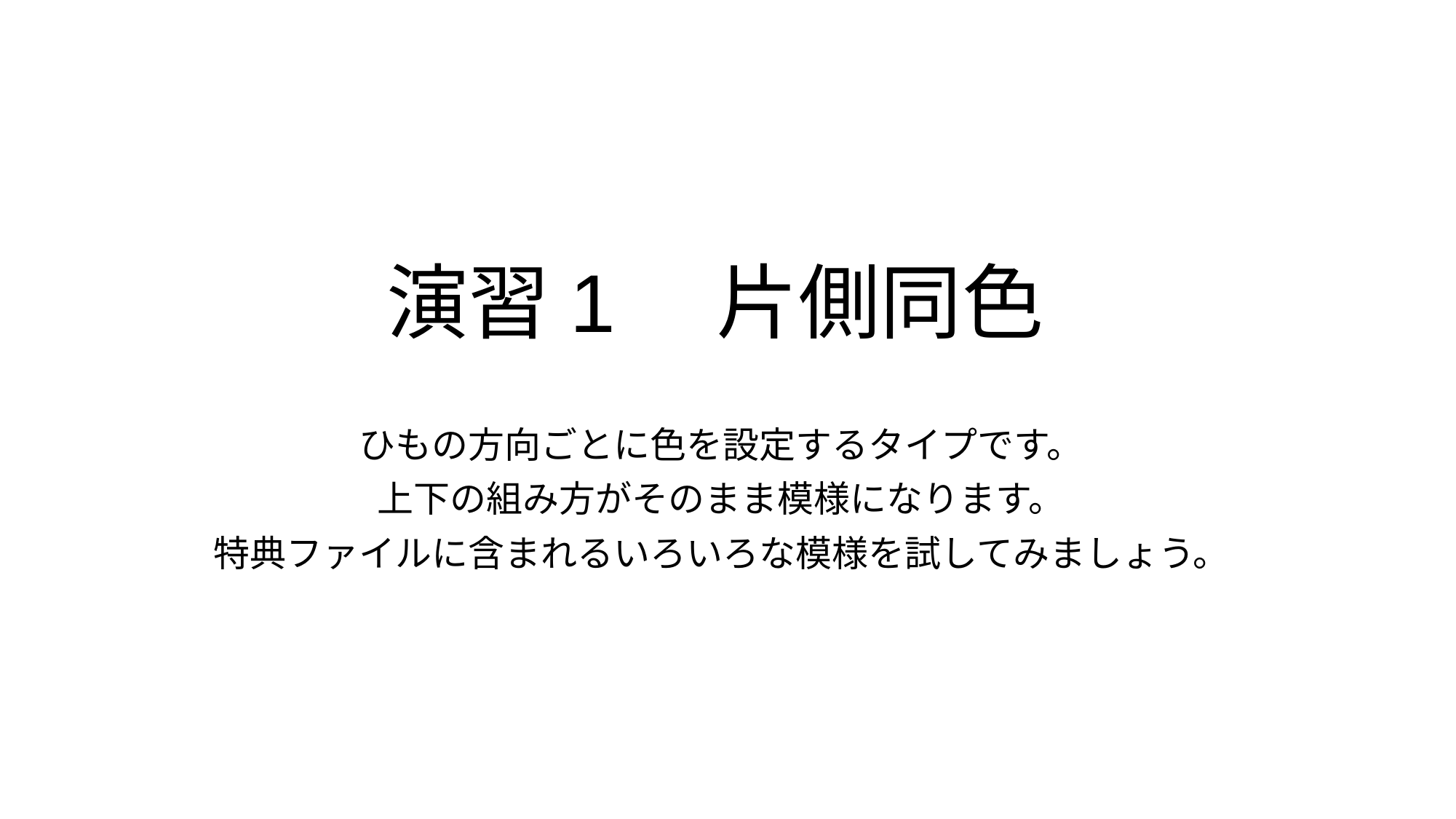

# 演習1　片側同色
ひもの方向ごとに色を設定するタイプです。
上下の組み方がそのまま模様になります。
特典ファイルに含まれるいろいろな模様を試してみましょう。